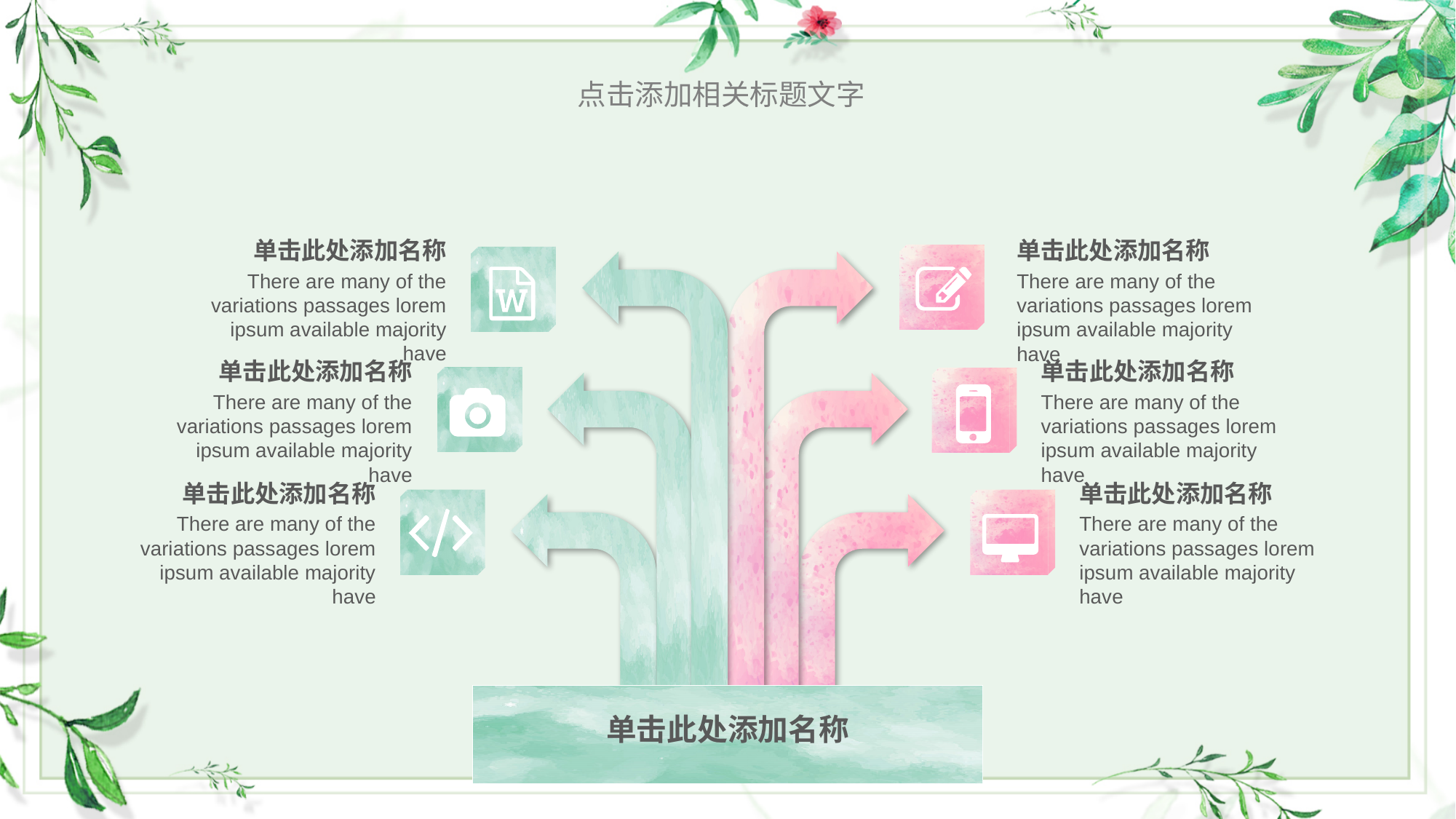

点击添加相关标题文字
单击此处添加名称
There are many of the variations passages lorem ipsum available majority have
单击此处添加名称
There are many of the variations passages lorem ipsum available majority have

单击此处添加名称
There are many of the variations passages lorem ipsum available majority have
单击此处添加名称
There are many of the variations passages lorem ipsum available majority have

单击此处添加名称
There are many of the variations passages lorem ipsum available majority have
单击此处添加名称
There are many of the variations passages lorem ipsum available majority have

单击此处添加名称